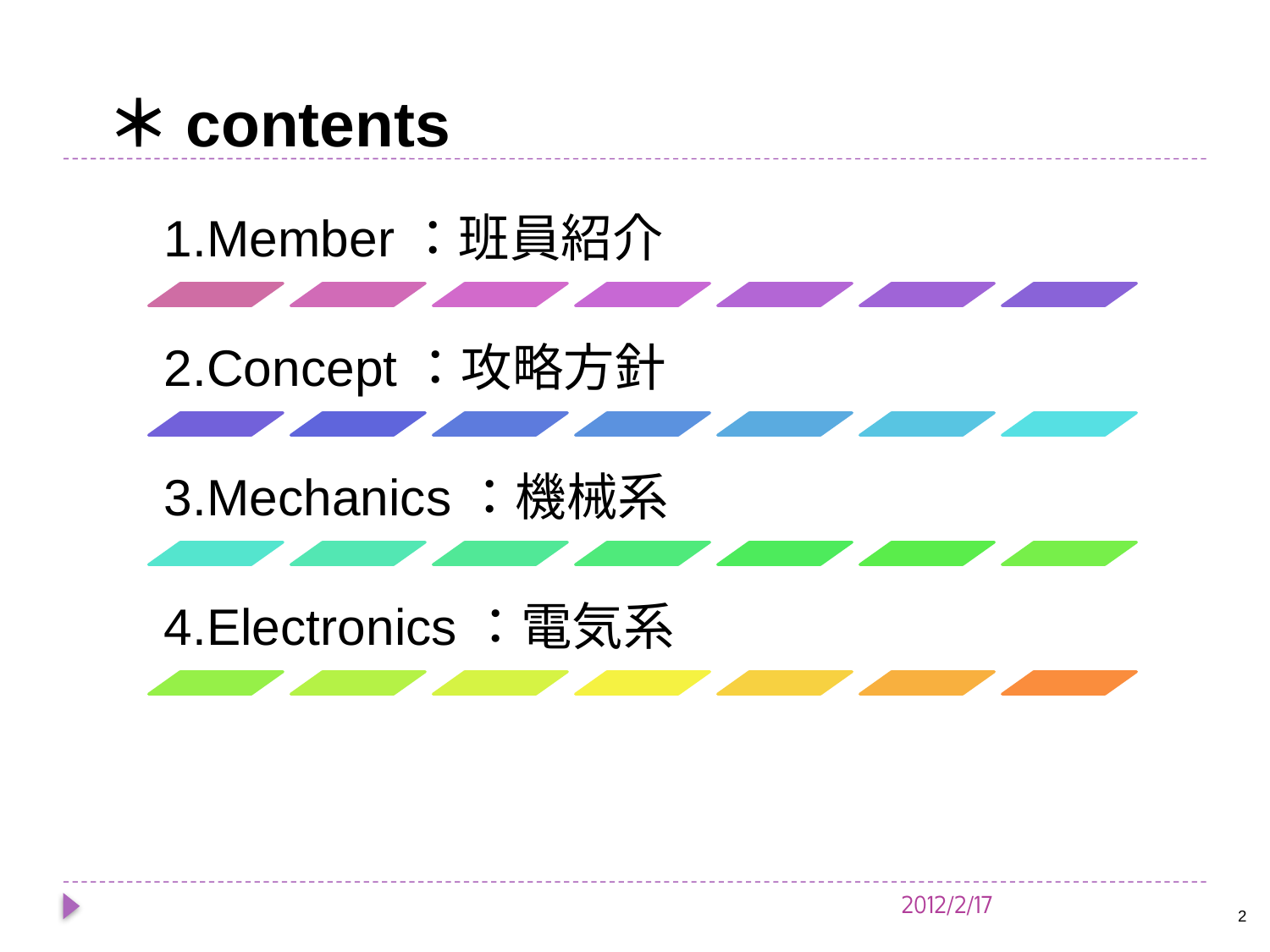

1.Member：班員紹介
2.Concept：攻略方針
3.Mechanics：機械系
4.Electronics：電気系
＊contents
2012/2/17
2